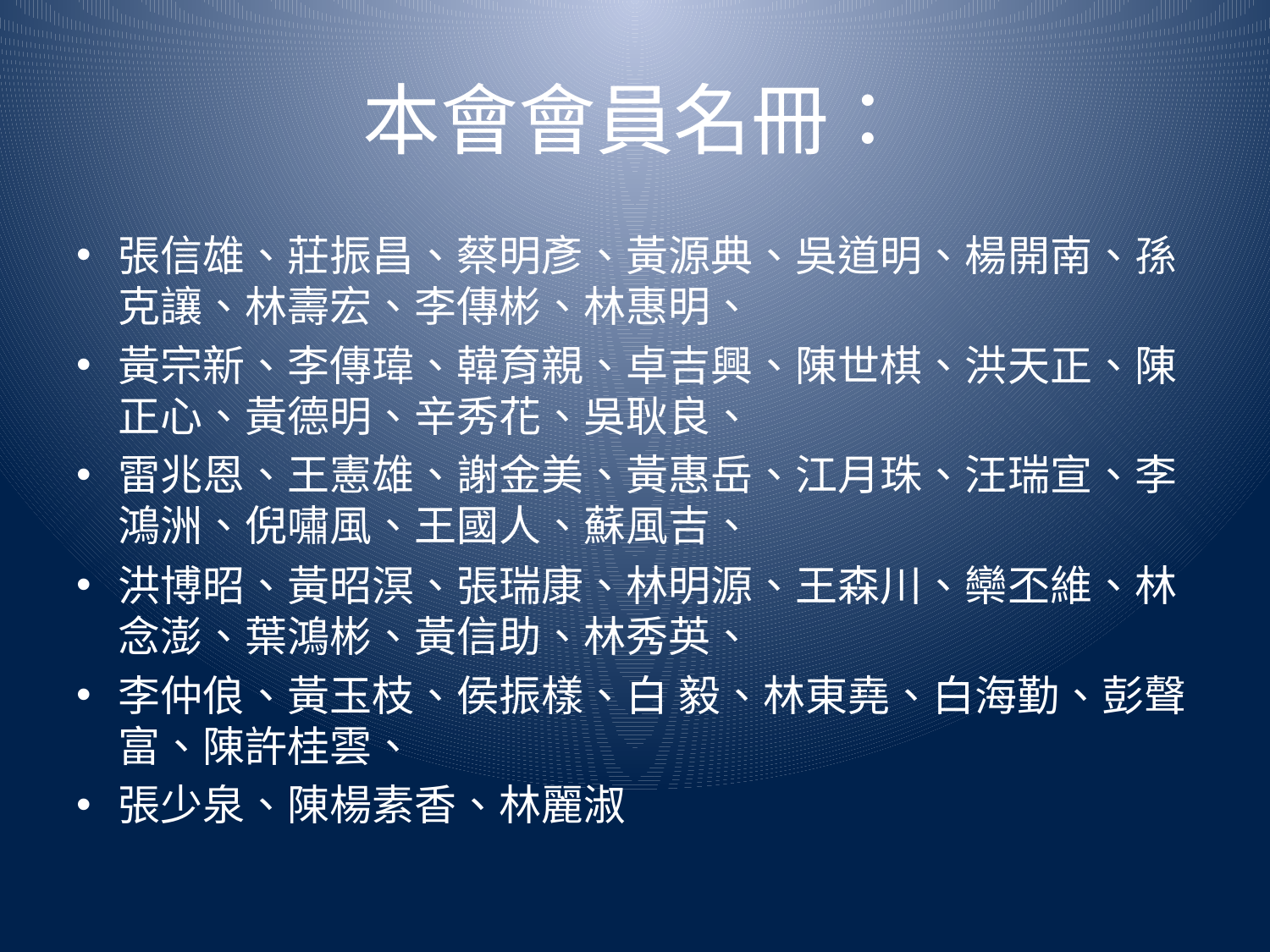

# 本會會員名冊：
張信雄、莊振昌、蔡明彥、黃源典、吳道明、楊開南、孫克讓、林壽宏、李傳彬、林惠明、
黃宗新、李傳瑋、韓育親、卓吉興、陳世棋、洪天正、陳正心、黃德明、辛秀花、吳耿良、
雷兆恩、王憲雄、謝金美、黃惠岳、江月珠、汪瑞宣、李鴻洲、倪嘯風、王國人、蘇風吉、
洪博昭、黃昭溟、張瑞康、林明源、王森川、欒丕維、林念澎、葉鴻彬、黃信助、林秀英、
李仲俍、黃玉枝、侯振樣、白 毅、林東堯、白海勤、彭聲富、陳許桂雲、
張少泉、陳楊素香、林麗淑